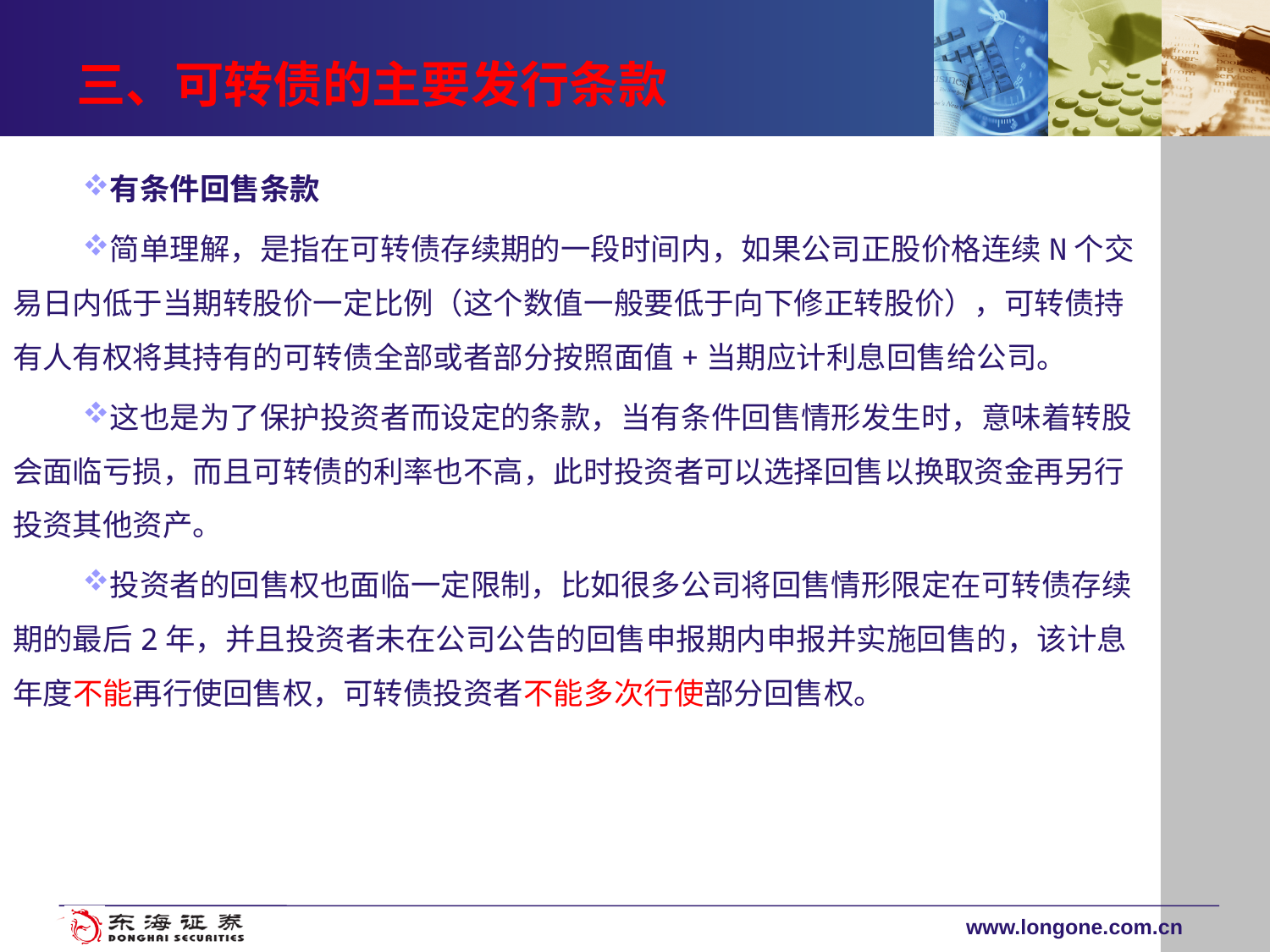

# 三、可转债的主要发行条款
有条件回售条款
简单理解，是指在可转债存续期的一段时间内，如果公司正股价格连续N个交易日内低于当期转股价一定比例（这个数值一般要低于向下修正转股价），可转债持有人有权将其持有的可转债全部或者部分按照面值+当期应计利息回售给公司。
这也是为了保护投资者而设定的条款，当有条件回售情形发生时，意味着转股会面临亏损，而且可转债的利率也不高，此时投资者可以选择回售以换取资金再另行投资其他资产。
投资者的回售权也面临一定限制，比如很多公司将回售情形限定在可转债存续期的最后2年，并且投资者未在公司公告的回售申报期内申报并实施回售的，该计息年度不能再行使回售权，可转债投资者不能多次行使部分回售权。
www.longone.com.cn